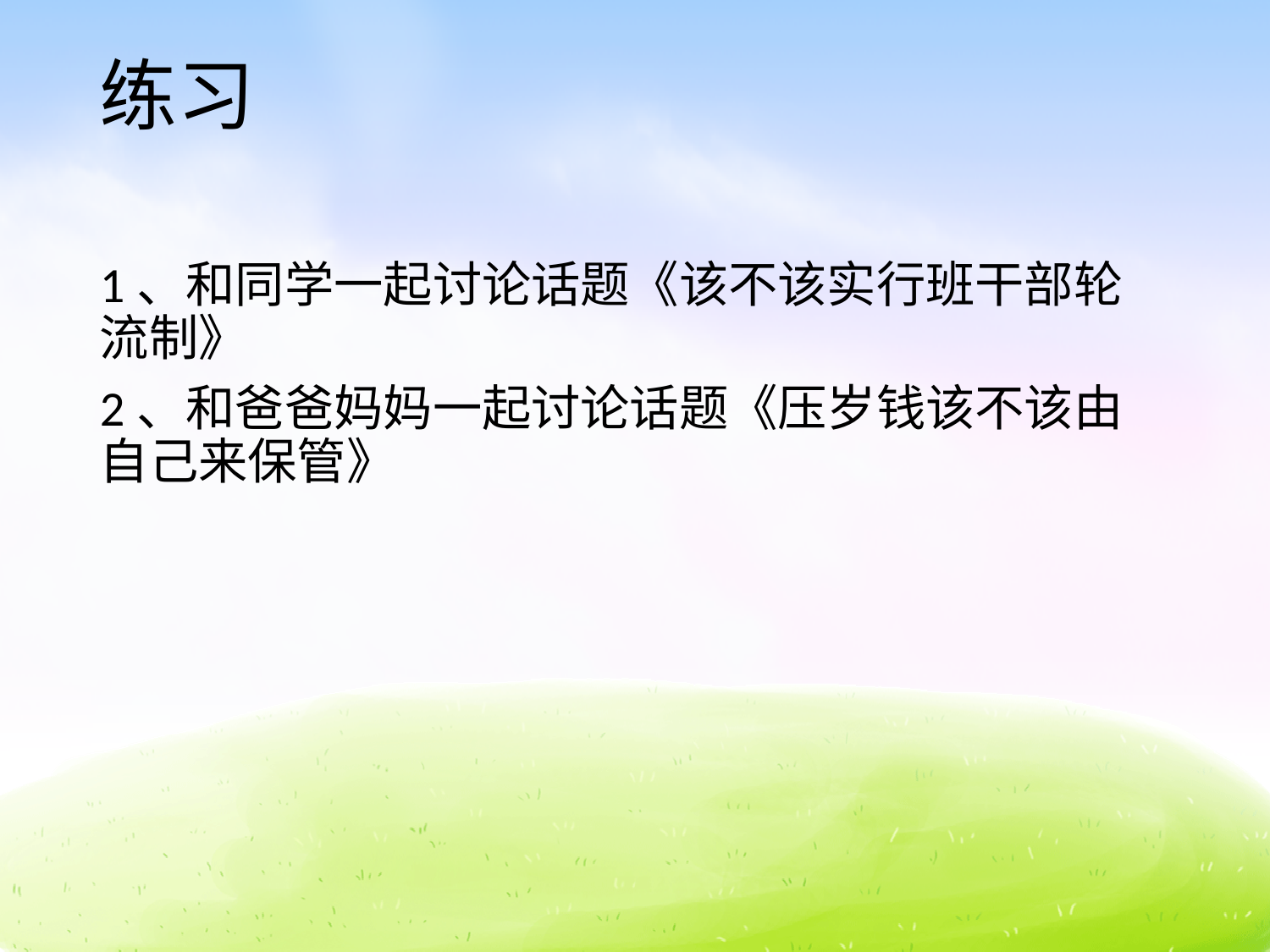

# 练习
1、和同学一起讨论话题《该不该实行班干部轮流制》
2、和爸爸妈妈一起讨论话题《压岁钱该不该由自己来保管》